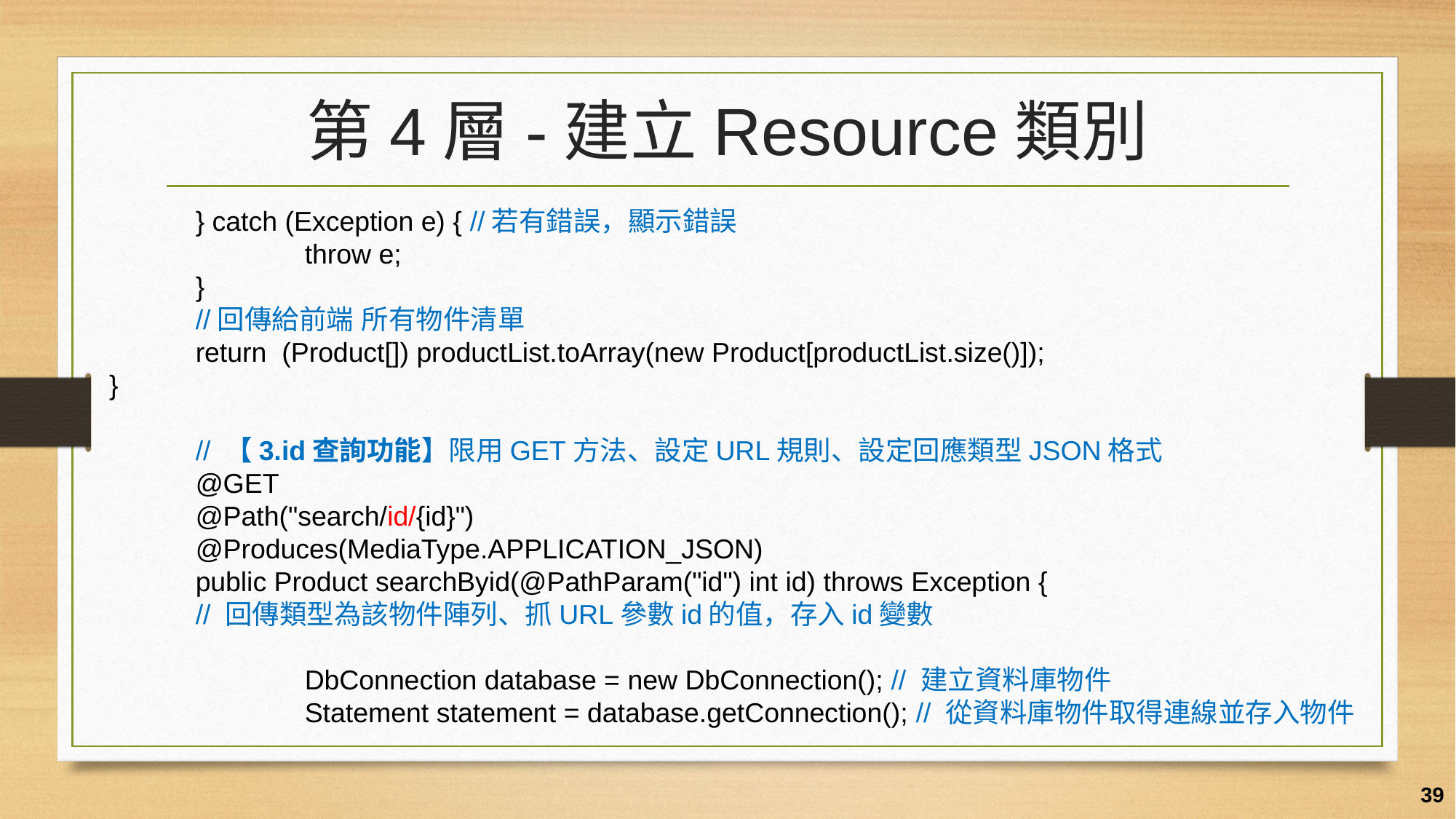

# 第4層-建立Resource類別
	} catch (Exception e) { //若有錯誤，顯示錯誤
		throw e;
	}
	//回傳給前端 所有物件清單
	return  (Product[]) productList.toArray(new Product[productList.size()]);
   }

	// 【3.id查詢功能】限用GET方法、設定URL規則、設定回應類型JSON格式
	@GET
	@Path("search/id/{id}")
	@Produces(MediaType.APPLICATION_JSON)
	public Product searchByid(@PathParam("id") int id) throws Exception {
	// 回傳類型為該物件陣列、抓URL參數id的值，存入id變數

		DbConnection database = new DbConnection(); // 建立資料庫物件
		Statement statement = database.getConnection(); // 從資料庫物件取得連線並存入物件
39